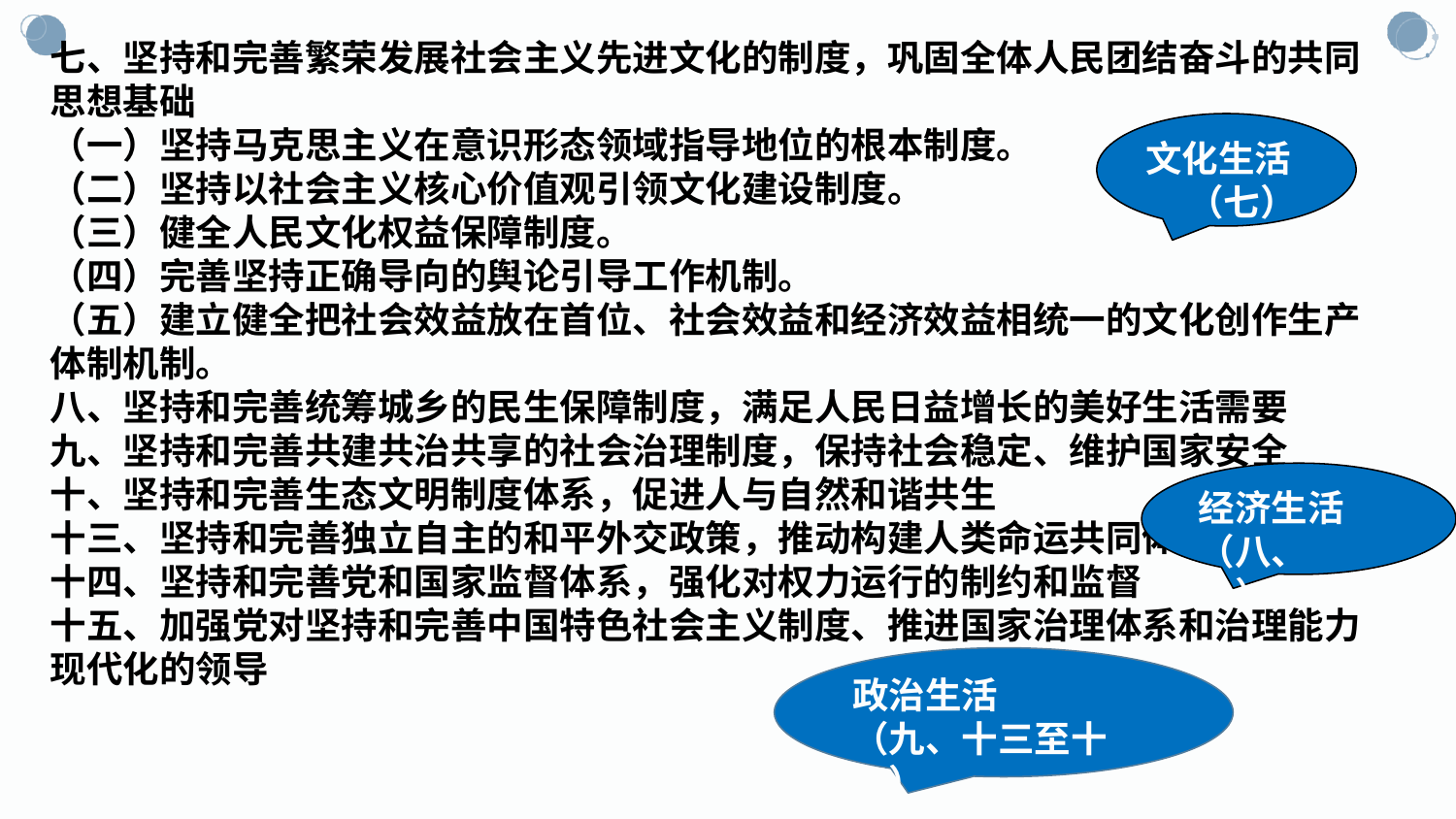

七、坚持和完善繁荣发展社会主义先进文化的制度，巩固全体人民团结奋斗的共同思想基础
（一）坚持马克思主义在意识形态领域指导地位的根本制度。
（二）坚持以社会主义核心价值观引领文化建设制度。
（三）健全人民文化权益保障制度。
（四）完善坚持正确导向的舆论引导工作机制。
（五）建立健全把社会效益放在首位、社会效益和经济效益相统一的文化创作生产体制机制。
八、坚持和完善统筹城乡的民生保障制度，满足人民日益增长的美好生活需要
九、坚持和完善共建共治共享的社会治理制度，保持社会稳定、维护国家安全
十、坚持和完善生态文明制度体系，促进人与自然和谐共生
十三、坚持和完善独立自主的和平外交政策，推动构建人类命运共同体
十四、坚持和完善党和国家监督体系，强化对权力运行的制约和监督
十五、加强党对坚持和完善中国特色社会主义制度、推进国家治理体系和治理能力现代化的领导

文化生活
    （七）
经济生活
（八、十））

政治生活
（九、十三至十五）